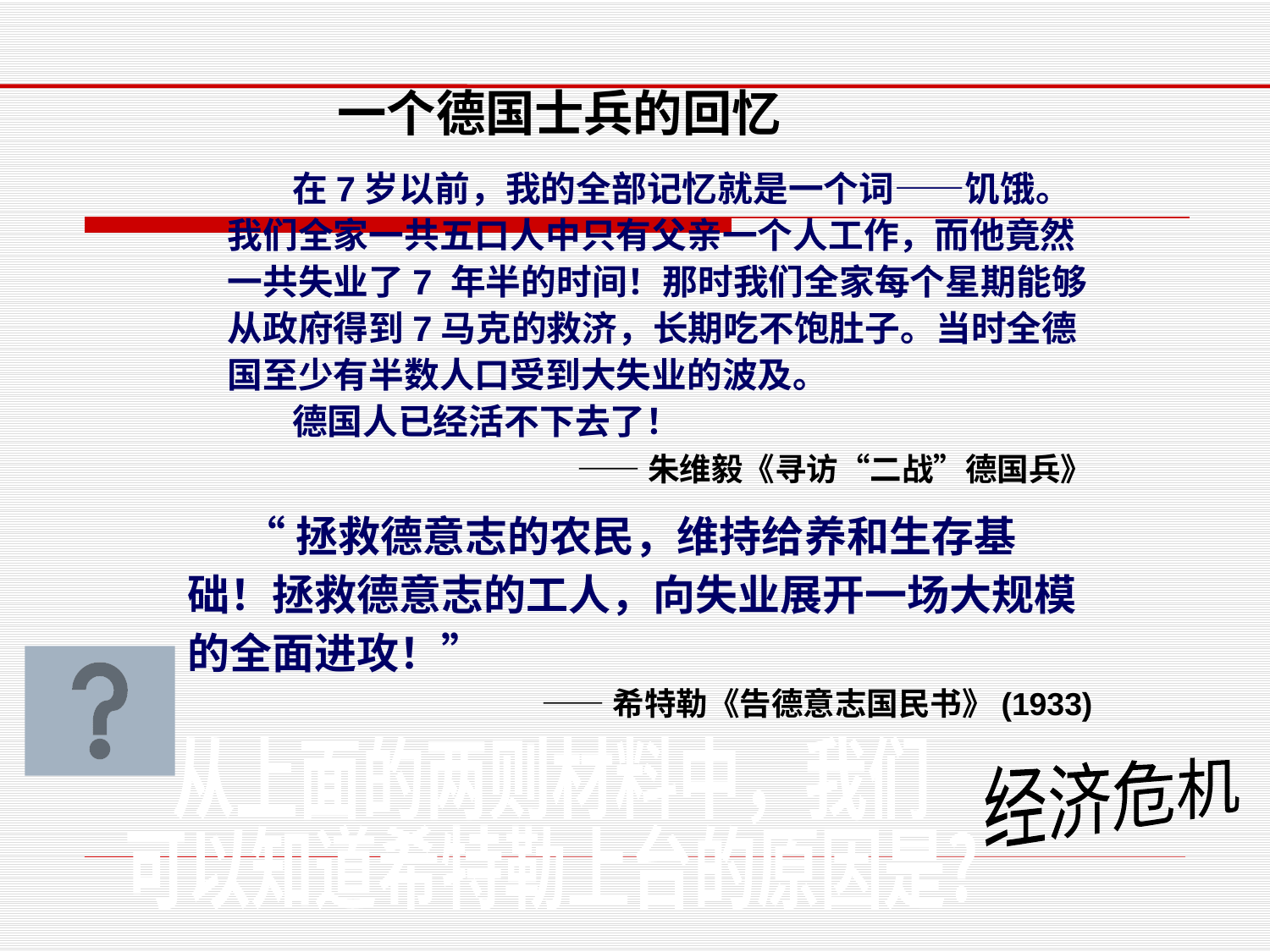

一个德国士兵的回忆

       在7岁以前，我的全部记忆就是一个词——饥饿。我们全家一共五口人中只有父亲一个人工作，而他竟然一共失业了7 年半的时间！那时我们全家每个星期能够从政府得到7马克的救济，长期吃不饱肚子。当时全德国至少有半数人口受到大失业的波及。
       德国人已经活不下去了！
                      ——朱维毅《寻访“二战”德国兵》

       “拯救德意志的农民，维持给养和生存基础！拯救德意志的工人，向失业展开一场大规模的全面进攻！”
              ——希特勒《告德意志国民书》(1933)

从上面的两则材料中，我们
可以知道希特勒上台的原因是?
经济危机